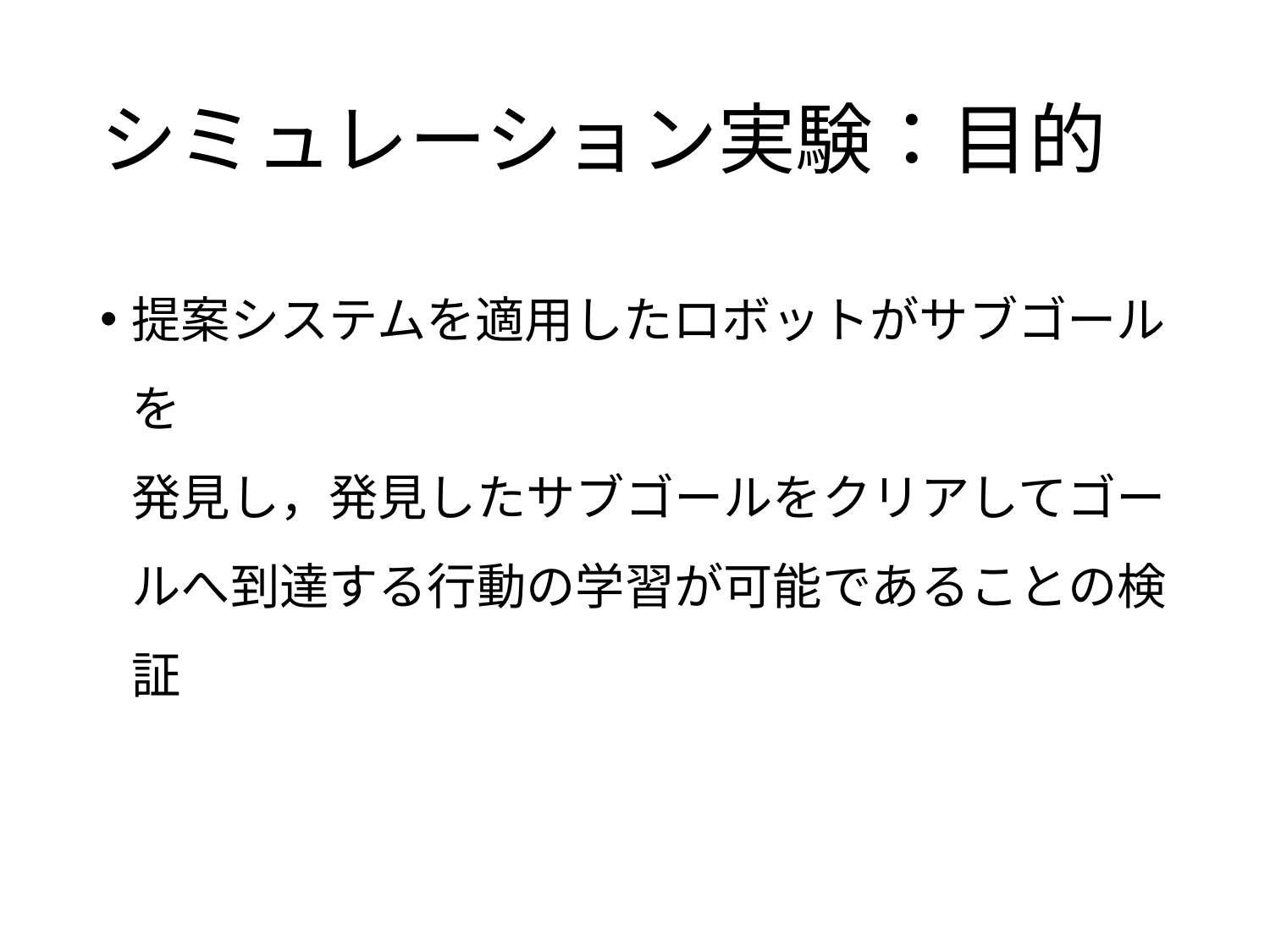

# シミュレーション実験：目的
提案システムを適用したロボットがサブゴールを
発見し，発見したサブゴールをクリアしてゴールへ到達する行動の学習が可能であることの検証